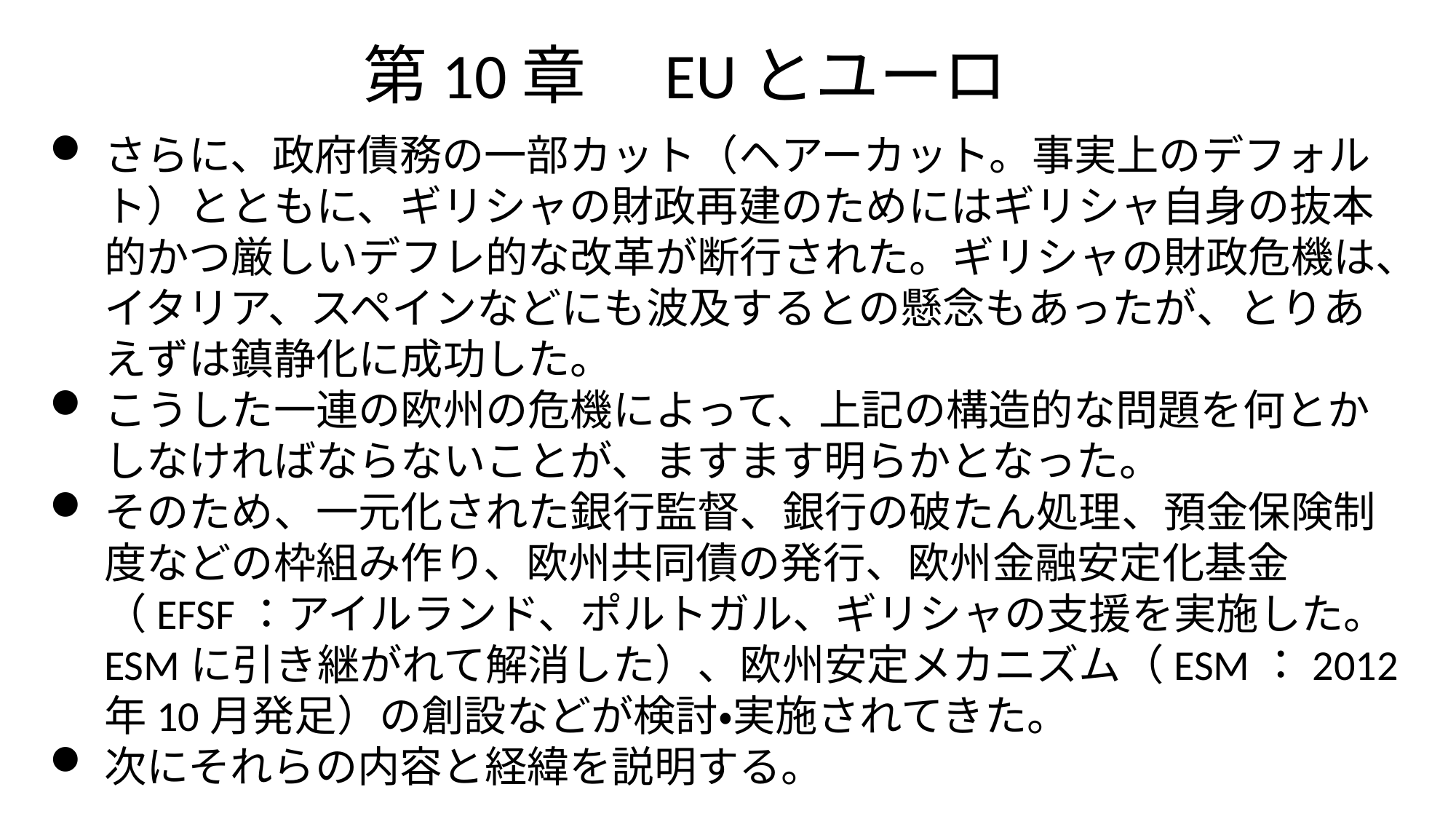

# 第10章　EUとユーロ

さらに、政府債務の一部カット（ヘアーカット。事実上のデフォルト）とともに、ギリシャの財政再建のためにはギリシャ自身の抜本的かつ厳しいデフレ的な改革が断行された。ギリシャの財政危機は、イタリア、スペインなどにも波及するとの懸念もあったが、とりあえずは鎮静化に成功した。
こうした一連の欧州の危機によって、上記の構造的な問題を何とかしなければならないことが、ますます明らかとなった。
そのため、一元化された銀行監督、銀行の破たん処理、預金保険制度などの枠組み作り、欧州共同債の発行、欧州金融安定化基金（EFSF：アイルランド、ポルトガル、ギリシャの支援を実施した。ESMに引き継がれて解消した）、欧州安定メカニズム（ESM：2012年10月発足）の創設などが検討・実施されてきた。
次にそれらの内容と経緯を説明する。